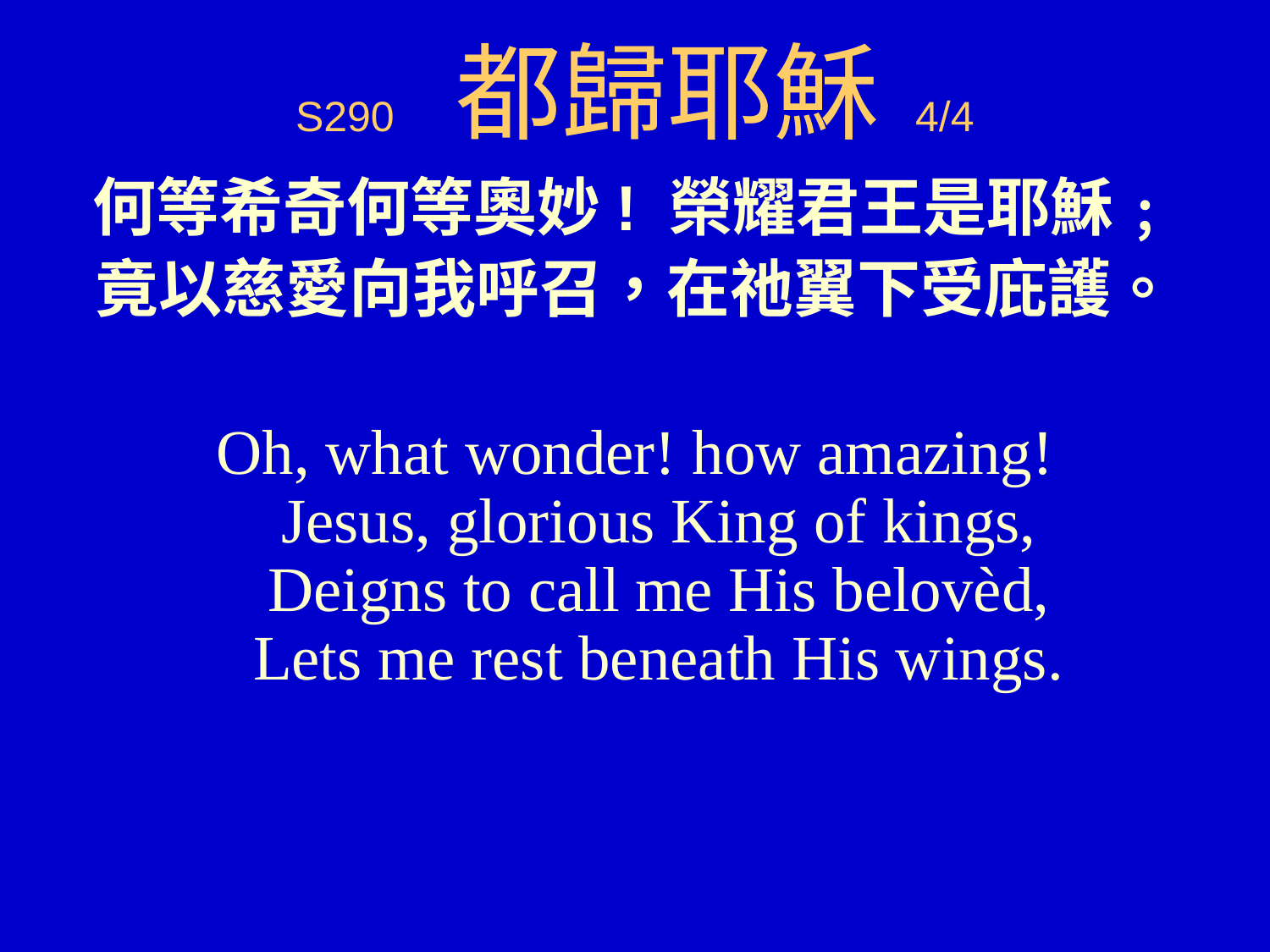

# S290  都歸耶穌 4/4
何等希奇何等奧妙! 榮耀君王是耶穌﹔
竟以慈愛向我呼召，在祂翼下受庇護。

Oh, what wonder! how amazing!
Jesus, glorious King of kings,
Deigns to call me His belovèd,
Lets me rest beneath His wings.